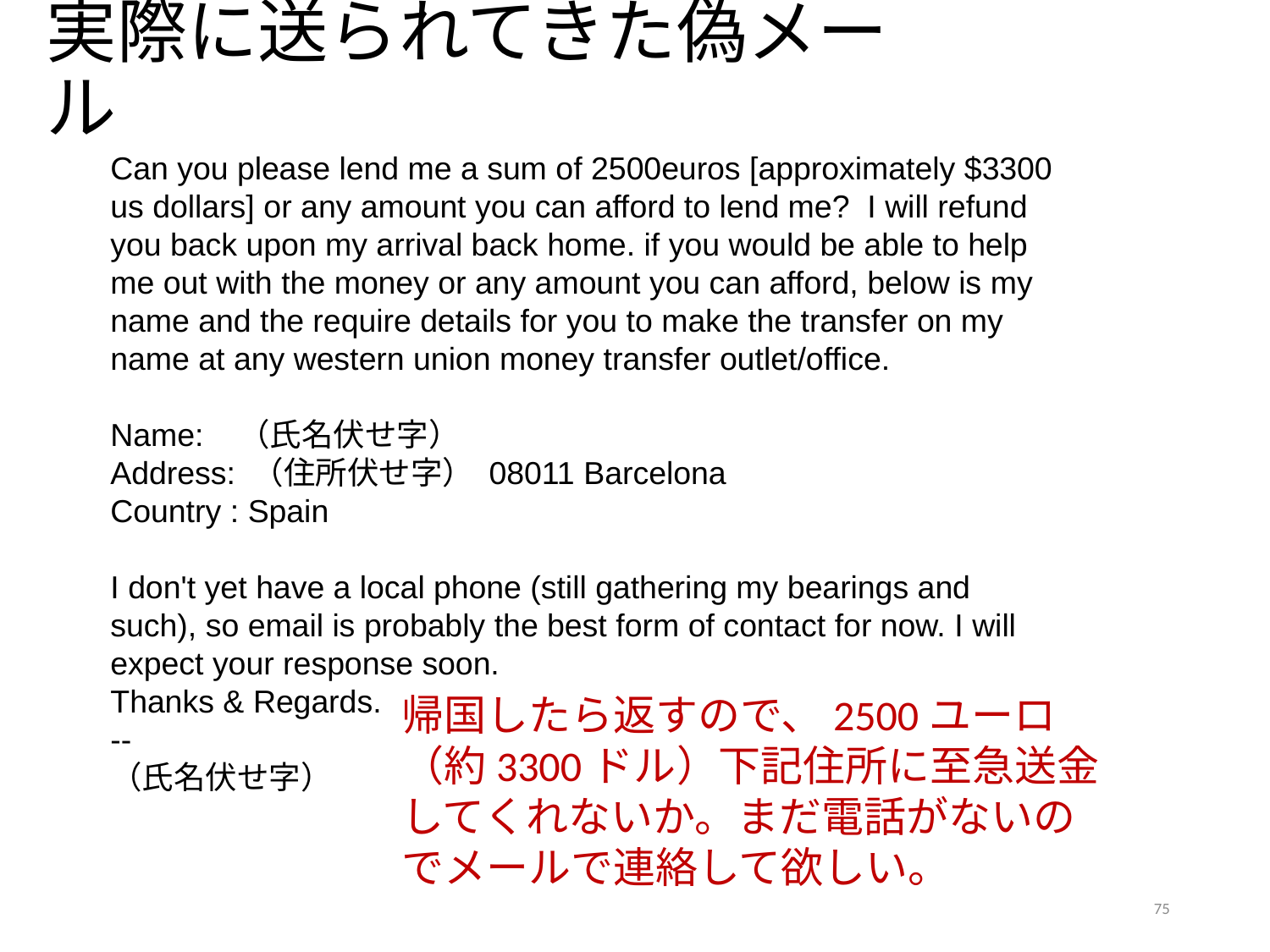

# 実際に送られてきた偽メール
Can you please lend me a sum of 2500euros [approximately $3300 us dollars] or any amount you can afford to lend me?  I will refund you back upon my arrival back home. if you would be able to help me out with the money or any amount you can afford, below is my name and the require details for you to make the transfer on my name at any western union money transfer outlet/office.

Name:   （氏名伏せ字）
Address: （住所伏せ字） 08011 Barcelona
Country : Spain

I don't yet have a local phone (still gathering my bearings and such), so email is probably the best form of contact for now. I will expect your response soon.
Thanks & Regards.
--
（氏名伏せ字）
帰国したら返すので、2500ユーロ（約3300ドル）下記住所に至急送金してくれないか。まだ電話がないのでメールで連絡して欲しい。
75